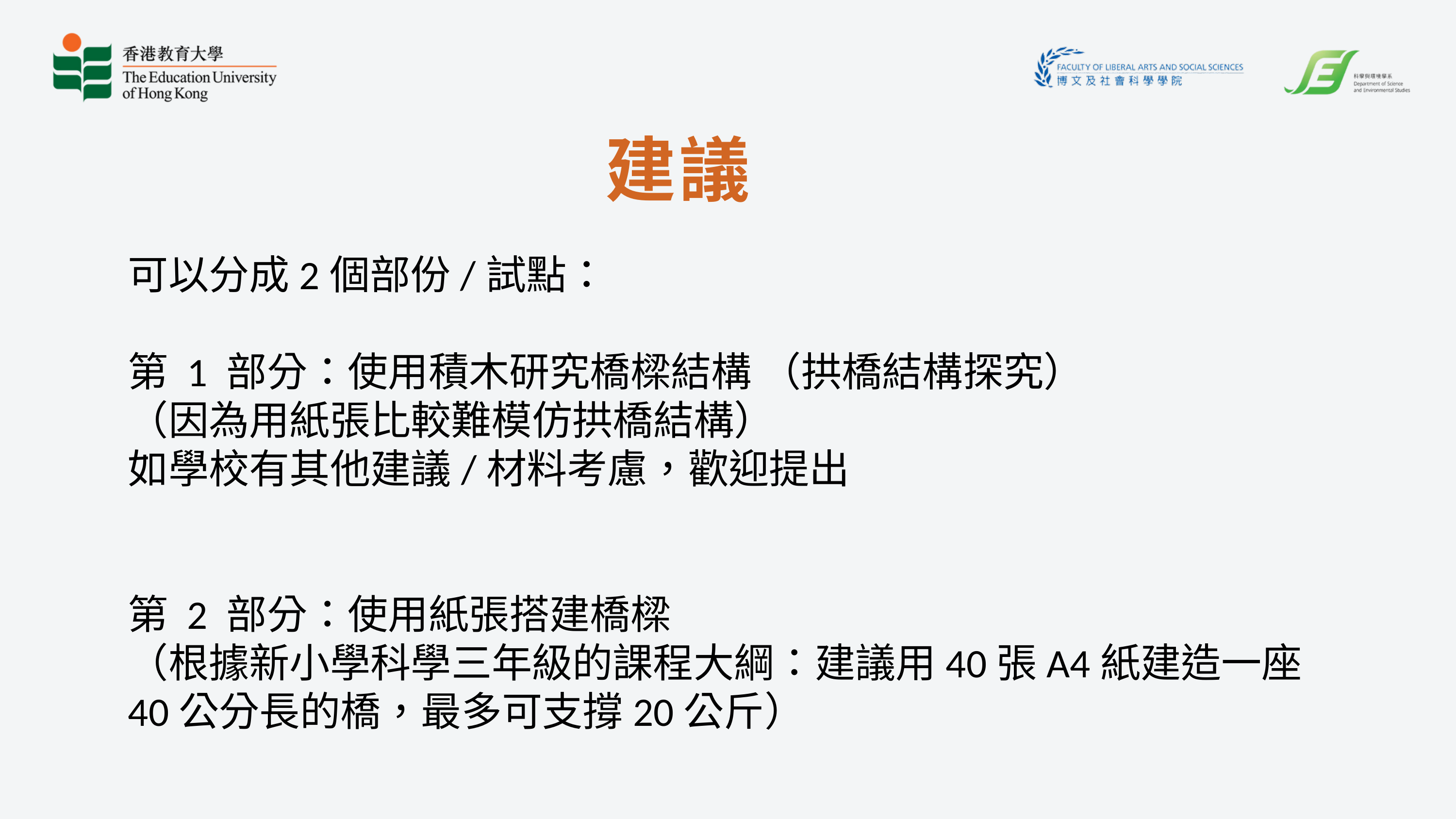

建議
可以分成2個部份/試點：

第 1 部分：使用積木研究橋樑結構 （拱橋結構探究）
（因為用紙張比較難模仿拱橋結構）
如學校有其他建議/材料考慮，歡迎提出

第 2 部分：使用紙張搭建橋樑
（根據新小學科學三年級的課程大綱：建議用40張A4紙建造一座40公分長的橋，最多可支撐20公斤）